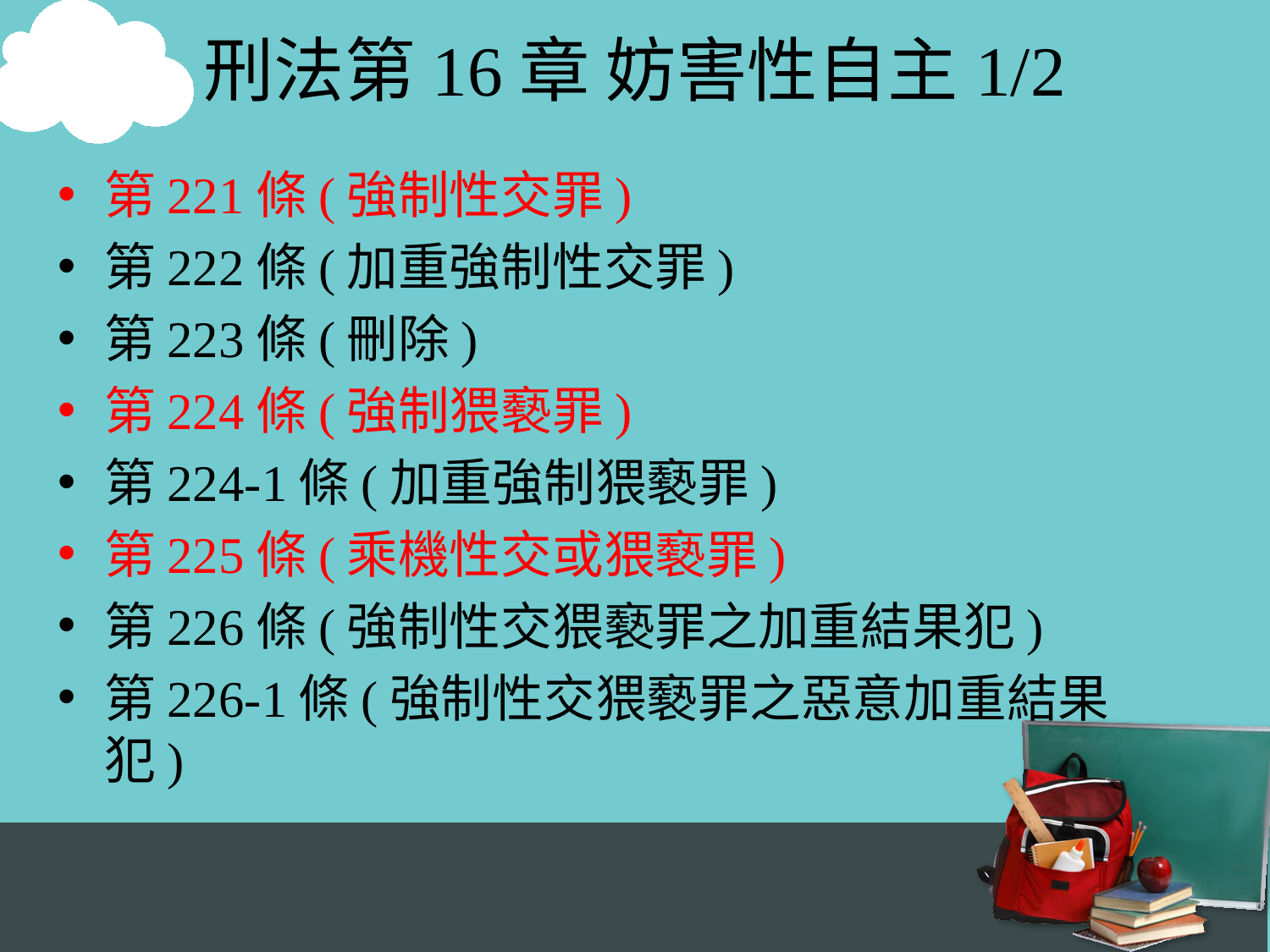

# 刑法第16章 妨害性自主1/2
第221條(強制性交罪)
第222條(加重強制性交罪)
第223條(刪除)
第224條(強制猥褻罪)
第224-1條(加重強制猥褻罪)
第225條(乘機性交或猥褻罪)
第226條(強制性交猥褻罪之加重結果犯)
第226-1條(強制性交猥褻罪之惡意加重結果犯)